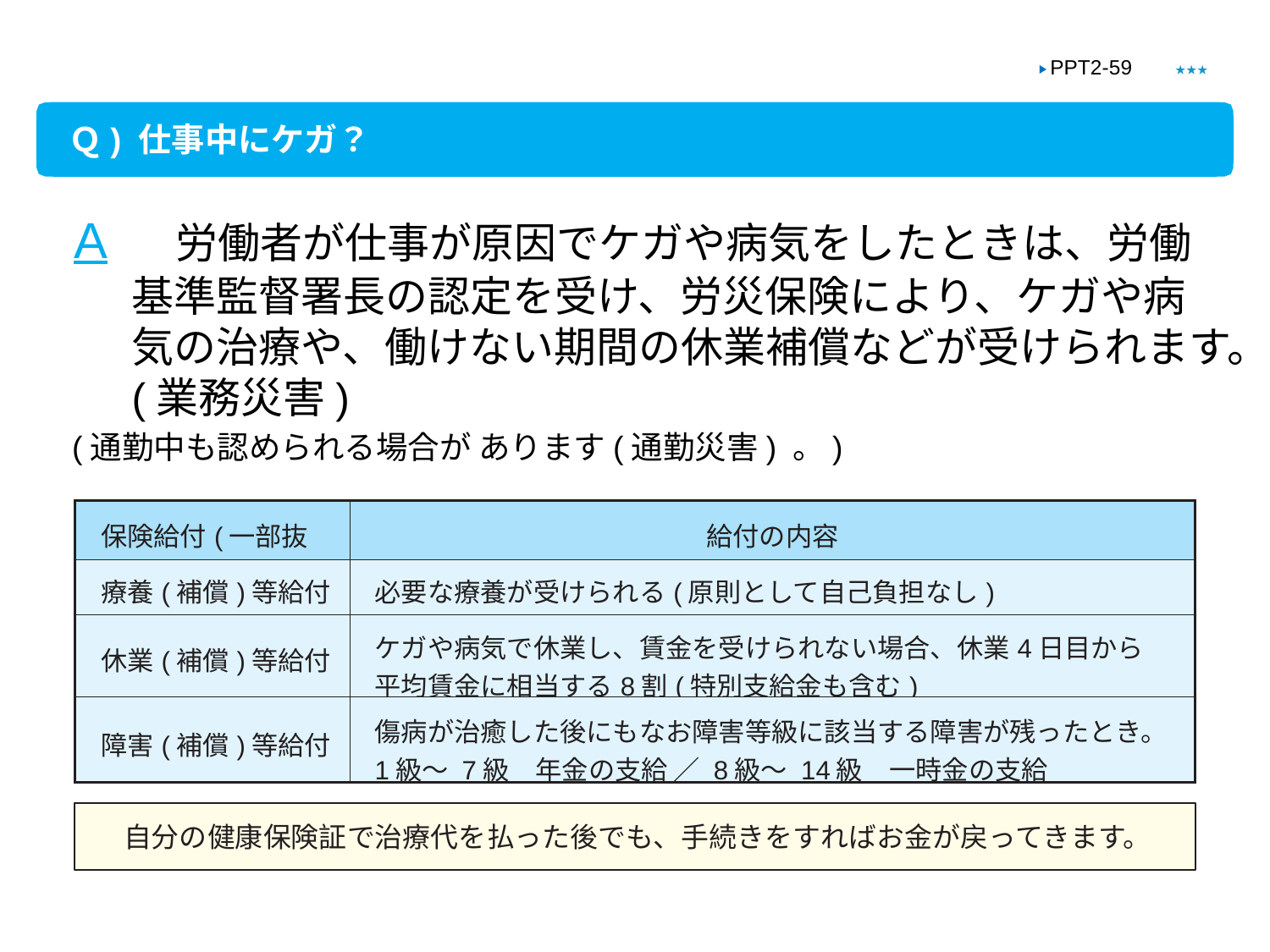

★★★
▶ PPT2-59

Ｑ) 仕事中にケガ？
A　労働者が仕事が原因でケガや病気をしたときは、労働基準監督署長の認定を受け、労災保険により、ケガや病気の治療や、働けない期間の休業補償などが受けられます。(業務災害)
(通勤中も認められる場合が あります(通勤災害) 。)
| 保険給付(一部抜粋) | 給付の内容 |
| --- | --- |
| 療養(補償)等給付 | 必要な療養が受けられる(原則として自己負担なし) |
| 休業(補償)等給付 | ケガや病気で休業し、賃金を受けられない場合、休業4日目から 平均賃金に相当する8割(特別支給金も含む) |
| 障害(補償)等給付 | 傷病が治癒した後にもなお障害等級に該当する障害が残ったとき。 1級～ 7級　年金の支給 ／ 8級～ 14級　一時金の支給 |
自分の健康保険証で治療代を払った後でも、手続きをすればお金が戻ってきます。